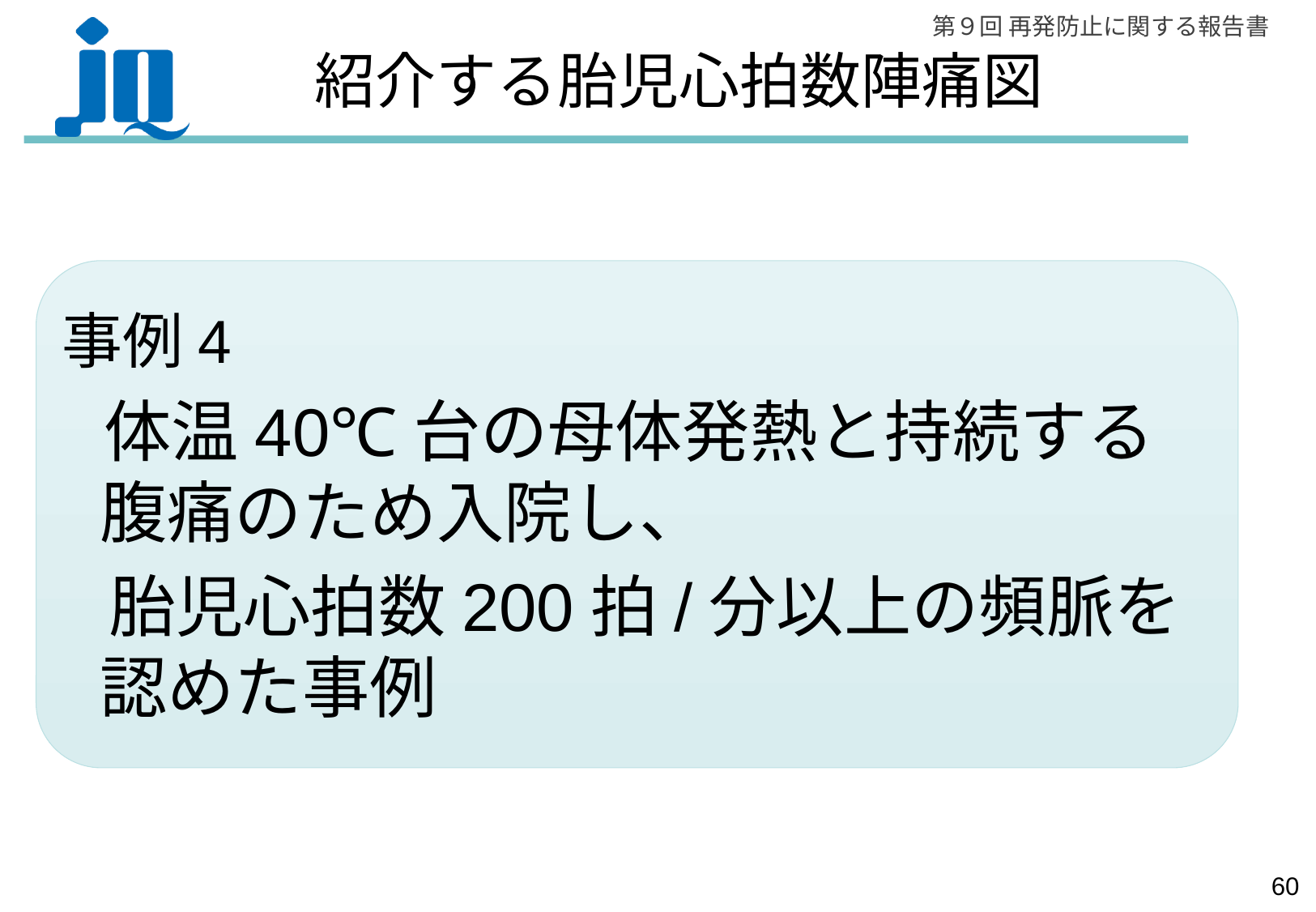

# 紹介する胎児心拍数陣痛図

事例4
  体温40℃台の母体発熱と持続する腹痛のため入院し、
  胎児心拍数200拍/分以上の頻脈を認めた事例

60